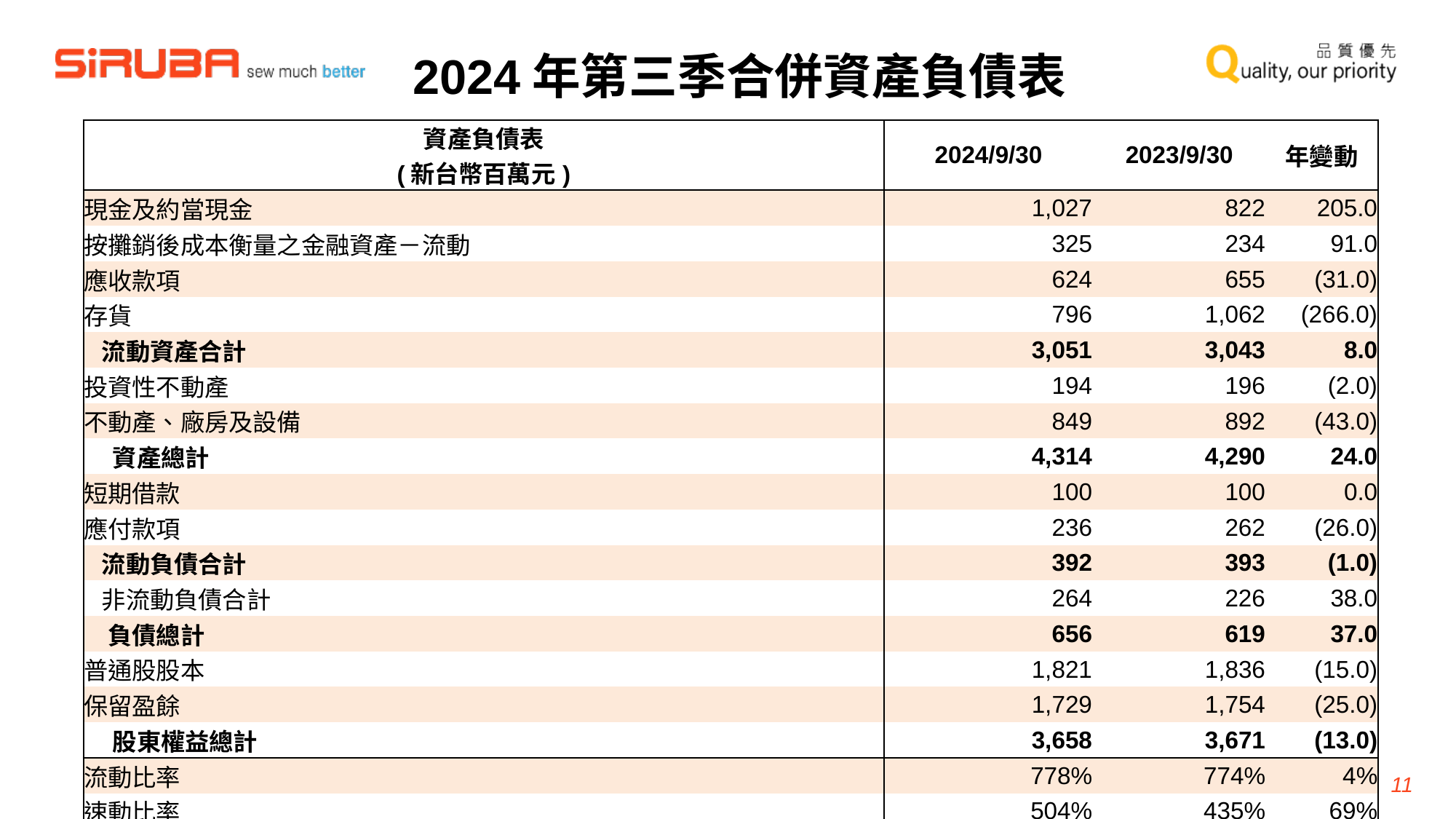

2024年第三季合併資產負債表
| 資產負債表 (新台幣百萬元) | 2024/9/30 | 2023/9/30 | 年變動 |
| --- | --- | --- | --- |
| 現金及約當現金 | 1,027 | 822 | 205.0 |
| 按攤銷後成本衡量之金融資產－流動 | 325 | 234 | 91.0 |
| 應收款項 | 624 | 655 | (31.0) |
| 存貨 | 796 | 1,062 | (266.0) |
| 流動資產合計 | 3,051 | 3,043 | 8.0 |
| 投資性不動產 | 194 | 196 | (2.0) |
| 不動產、廠房及設備 | 849 | 892 | (43.0) |
| 資產總計 | 4,314 | 4,290 | 24.0 |
| 短期借款 | 100 | 100 | 0.0 |
| 應付款項 | 236 | 262 | (26.0) |
| 流動負債合計 | 392 | 393 | (1.0) |
| 非流動負債合計 | 264 | 226 | 38.0 |
| 負債總計 | 656 | 619 | 37.0 |
| 普通股股本 | 1,821 | 1,836 | (15.0) |
| 保留盈餘 | 1,729 | 1,754 | (25.0) |
| 股東權益總計 | 3,658 | 3,671 | (13.0) |
| 流動比率 | 778% | 774% | 4% |
| 速動比率 | 504% | 435% | 69% |
| 負債比率 | 15% | 14% | 1% |
| 股東權益報酬率（年化） | 1.6% | 1.5% | 0.1% |
11